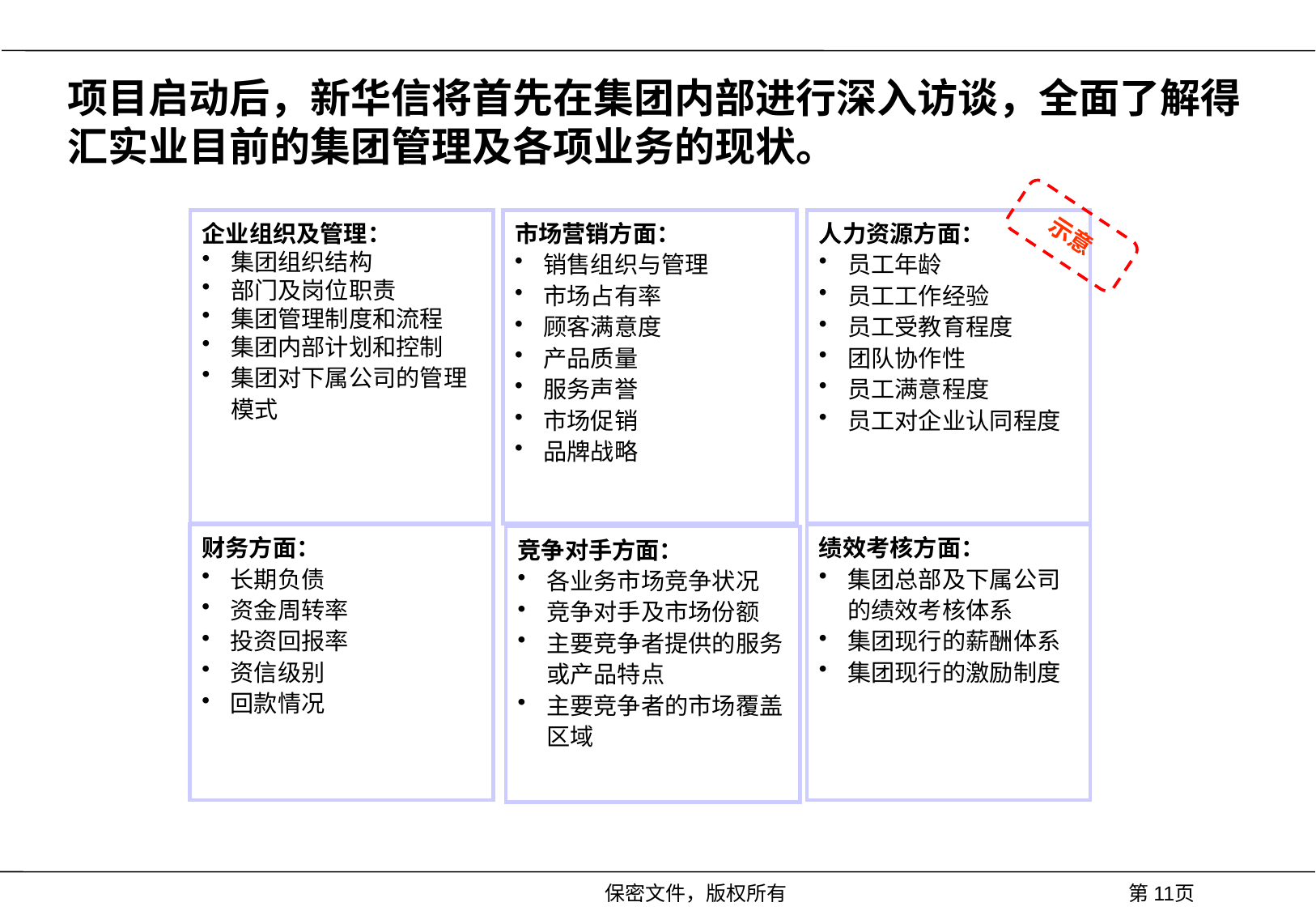

# 项目启动后，新华信将首先在集团内部进行深入访谈，全面了解得汇实业目前的集团管理及各项业务的现状。
示意
企业组织及管理：
集团组织结构
部门及岗位职责
集团管理制度和流程
集团内部计划和控制
集团对下属公司的管理模式

市场营销方面：
销售组织与管理
市场占有率
顾客满意度
产品质量
服务声誉
市场促销
品牌战略
人力资源方面：
员工年龄
员工工作经验
员工受教育程度
团队协作性
员工满意程度
员工对企业认同程度
财务方面：
长期负债
资金周转率
投资回报率
资信级别
回款情况
绩效考核方面：
集团总部及下属公司的绩效考核体系
集团现行的薪酬体系
集团现行的激励制度
竞争对手方面：
各业务市场竞争状况
竞争对手及市场份额
主要竞争者提供的服务或产品特点
主要竞争者的市场覆盖区域